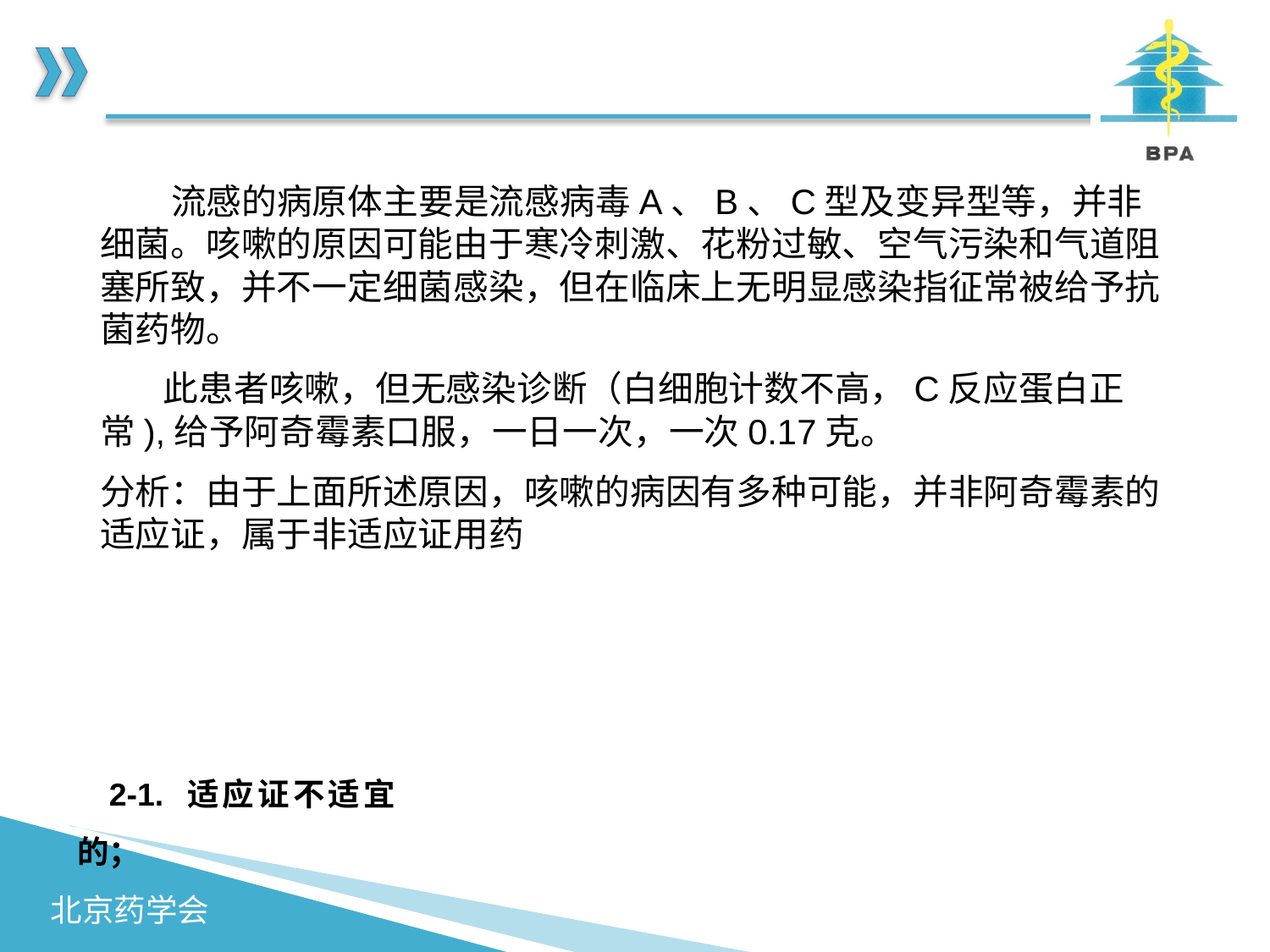

#
        流感的病原体主要是流感病毒A、B、C型及变异型等，并非细菌。咳嗽的原因可能由于寒冷刺激、花粉过敏、空气污染和气道阻塞所致，并不一定细菌感染，但在临床上无明显感染指征常被给予抗菌药物。
       此患者咳嗽，但无感染诊断（白细胞计数不高，C反应蛋白正常),给予阿奇霉素口服，一日一次，一次0.17克。
分析：由于上面所述原因，咳嗽的病因有多种可能，并非阿奇霉素的适应证，属于非适应证用药
2-1. 适应证不适宜的；